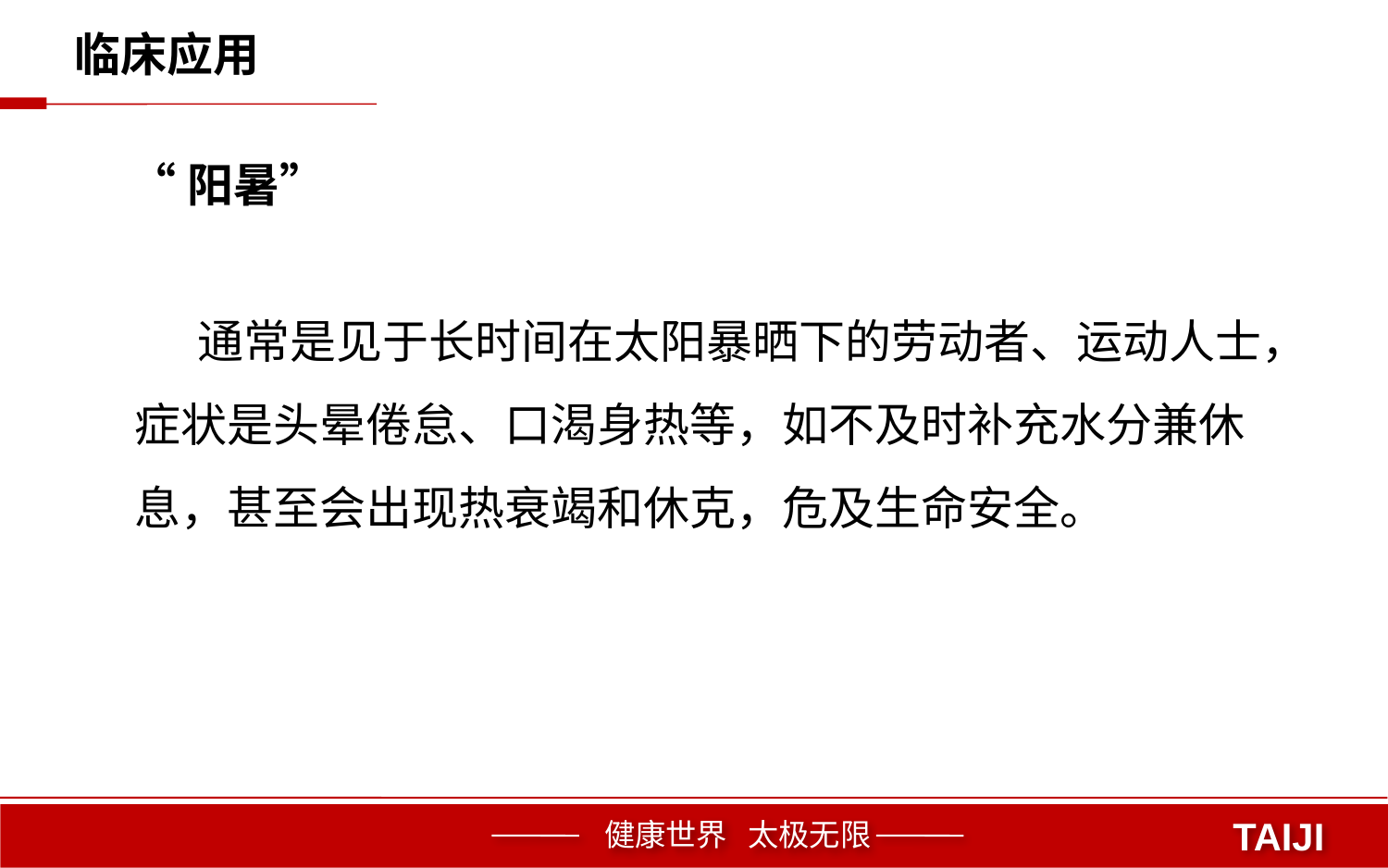

临床应用
“阳暑”
     通常是见于长时间在太阳暴晒下的劳动者、运动人士，症状是头晕倦怠、口渴身热等，如不及时补充水分兼休息，甚至会出现热衰竭和休克，危及生命安全。